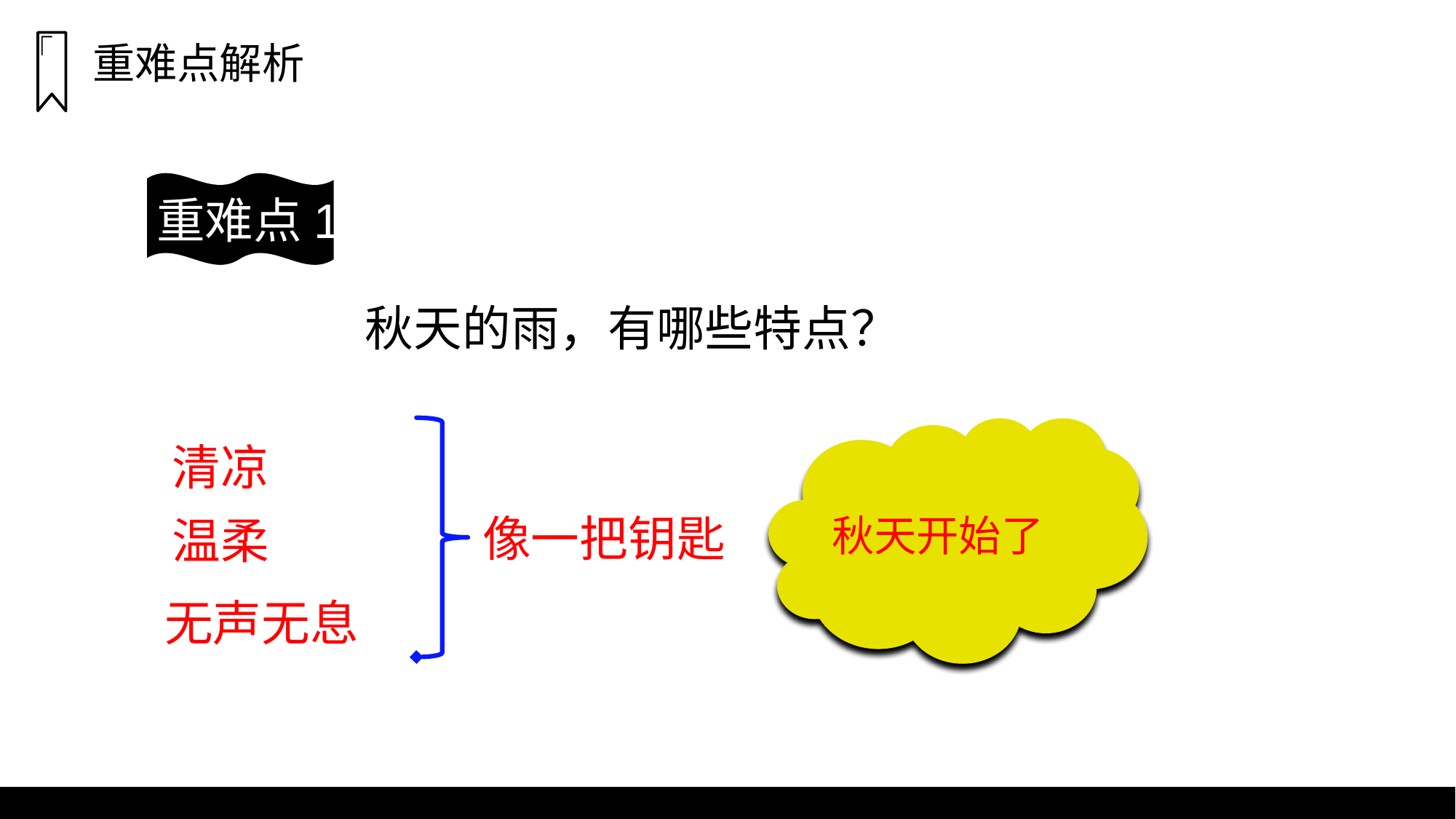

重难点解析
重难点1
秋天的雨，有哪些特点？
秋天开始了

    清凉
    像一把钥匙
    温柔
无声无息